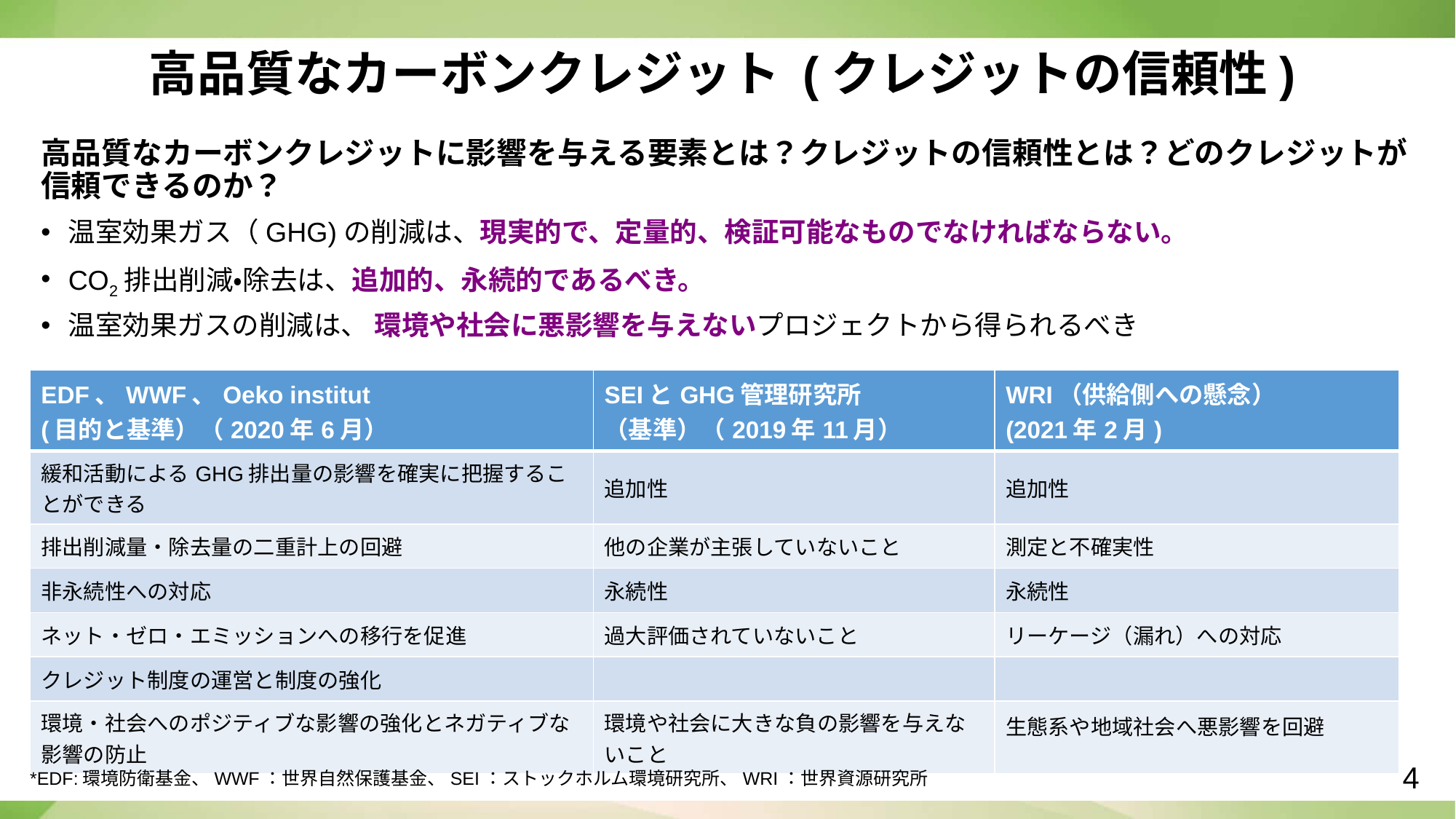

# 高品質なカーボンクレジット (クレジットの信頼性)
高品質なカーボンクレジットに影響を与える要素とは？クレジットの信頼性とは？どのクレジットが信頼できるのか？
温室効果ガス（GHG)の削減は、現実的で、定量的、検証可能なものでなければならない。
CO2排出削減・除去は、追加的、永続的であるべき。
温室効果ガスの削減は、 環境や社会に悪影響を与えないプロジェクトから得られるべき
| EDF、WWF、Oeko institut (目的と基準）（2020年6月） | SEIとGHG管理研究所 （基準）（2019年11月） | WRI（供給側への懸念） (2021年2月) |
| --- | --- | --- |
| 緩和活動によるGHG排出量の影響を確実に把握することができる | 追加性 | 追加性 |
| 排出削減量・除去量の二重計上の回避 | 他の企業が主張していないこと | 測定と不確実性 |
| 非永続性への対応 | 永続性 | 永続性 |
| ネット・ゼロ・エミッションへの移行を促進 | 過大評価されていないこと | リーケージ（漏れ）への対応 |
| クレジット制度の運営と制度の強化 |  |  |
| 環境・社会へのポジティブな影響の強化とネガティブな影響の防止 | 環境や社会に大きな負の影響を与えないこと | 生態系や地域社会へ悪影響を回避 |
*EDF:環境防衛基金、WWF：世界自然保護基金、SEI：ストックホルム環境研究所、WRI：世界資源研究所